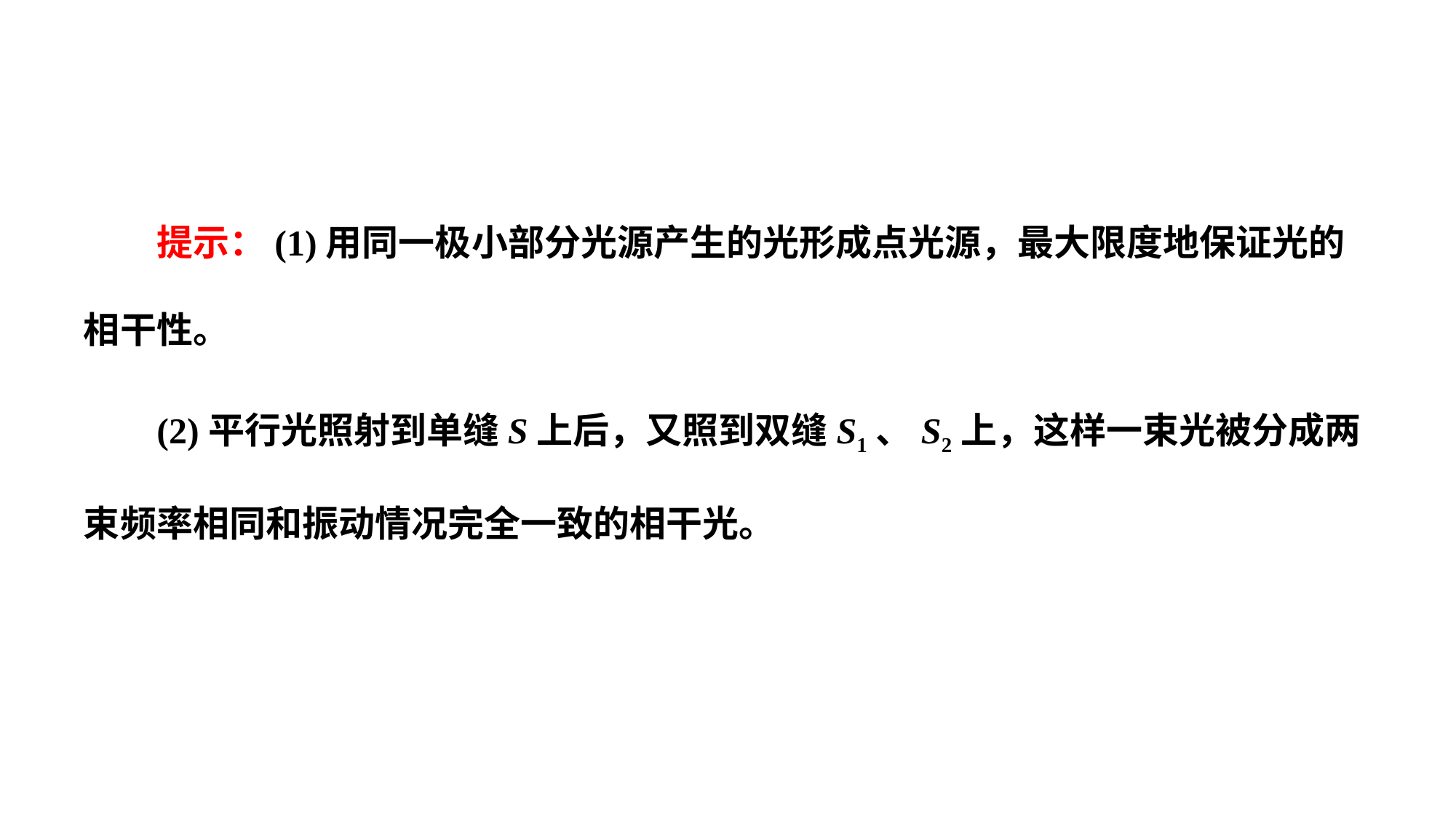

提示：(1)用同一极小部分光源产生的光形成点光源，最大限度地保证光的相干性。
(2)平行光照射到单缝S上后，又照到双缝S1、S2上，这样一束光被分成两束频率相同和振动情况完全一致的相干光。